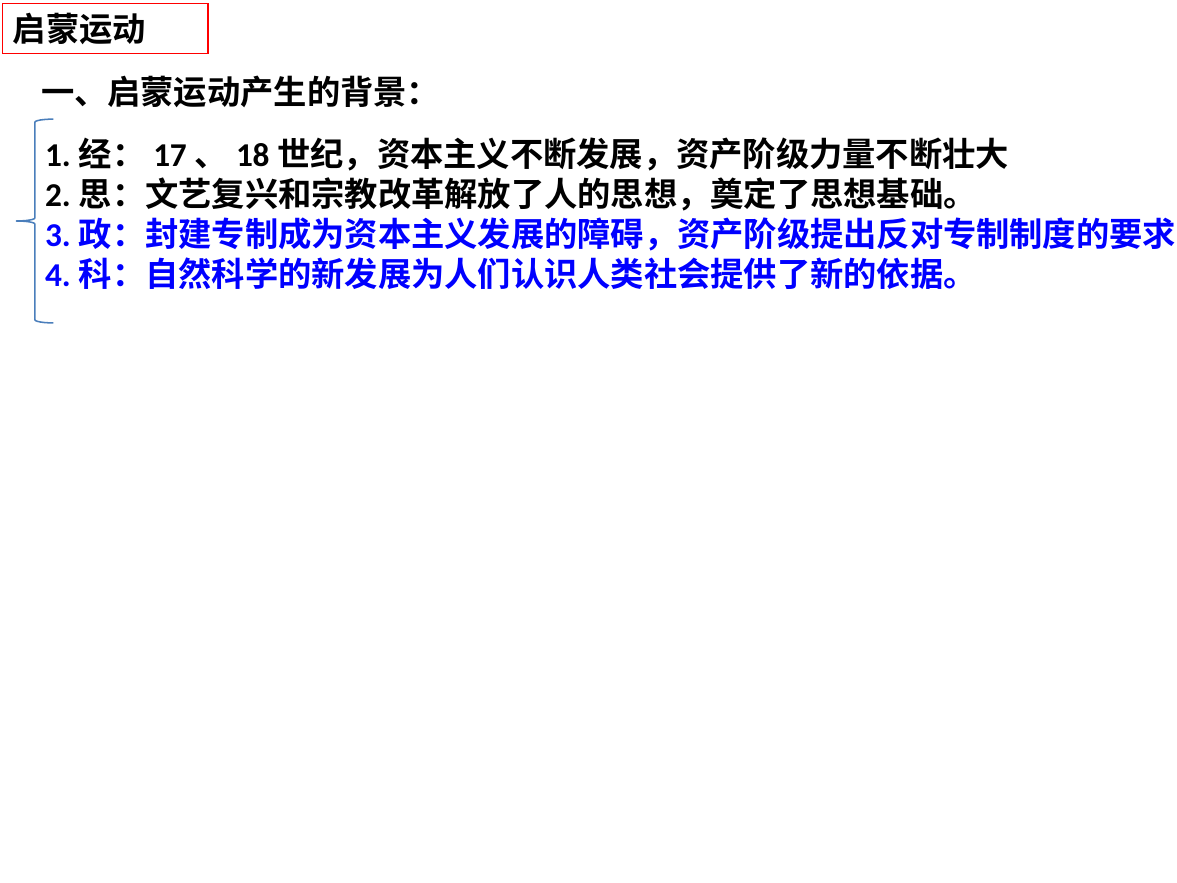

启蒙运动
一、启蒙运动产生的背景：

1.经：17、18世纪，资本主义不断发展，资产阶级力量不断壮大
2.思：文艺复兴和宗教改革解放了人的思想，奠定了思想基础。
3.政：封建专制成为资本主义发展的障碍，资产阶级提出反对专制制度的要求
4.科：自然科学的新发展为人们认识人类社会提供了新的依据。